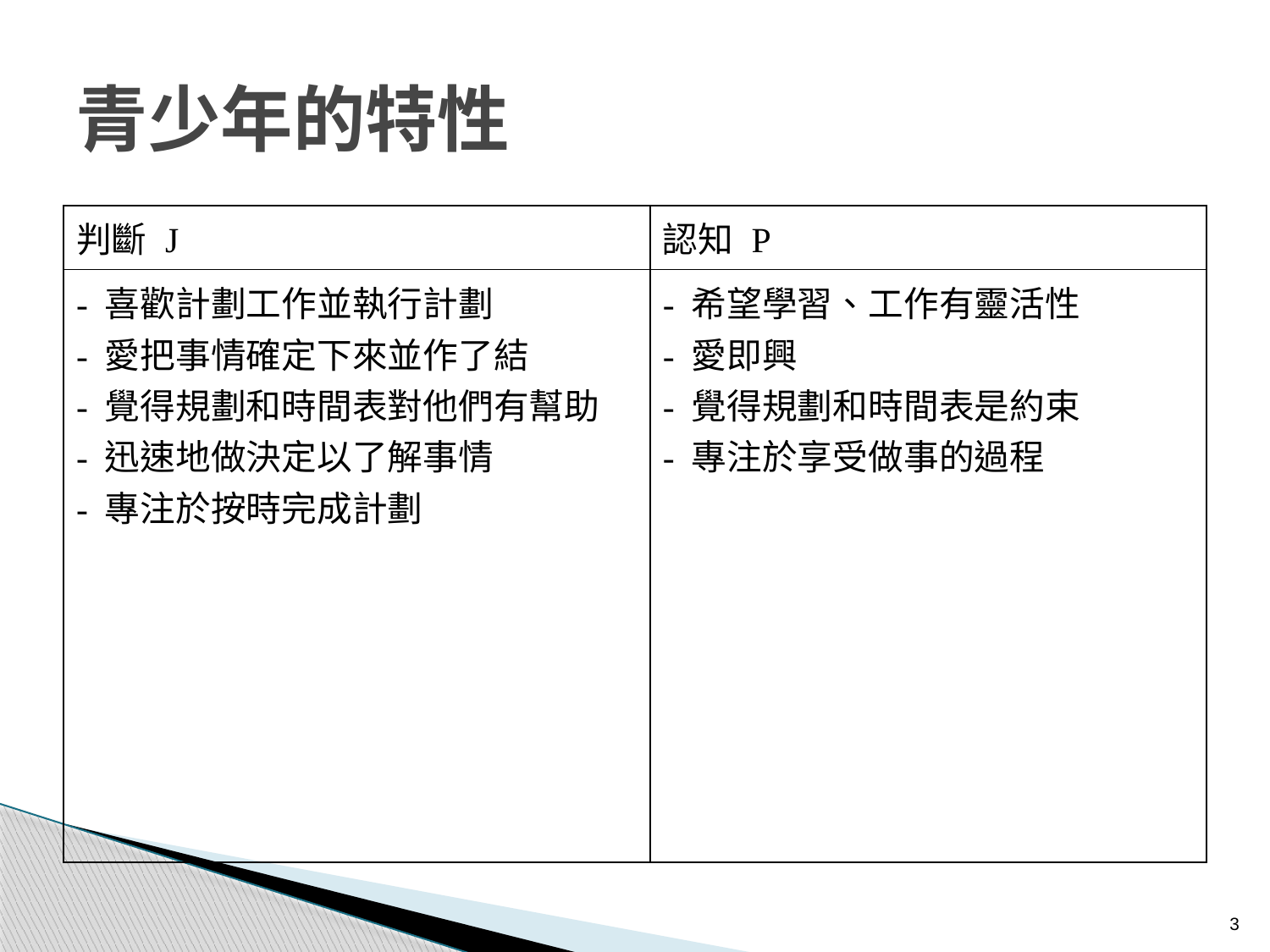

# 青少年的特性
| 判斷 J | 認知 P |
| --- | --- |
| - 喜歡計劃工作並執行計劃 - 愛把事情確定下來並作了結 - 覺得規劃和時間表對他們有幫助 - 迅速地做決定以了解事情 - 專注於按時完成計劃 | - 希望學習、工作有靈活性 - 愛即興 - 覺得規劃和時間表是約束 - 專注於享受做事的過程 |
3